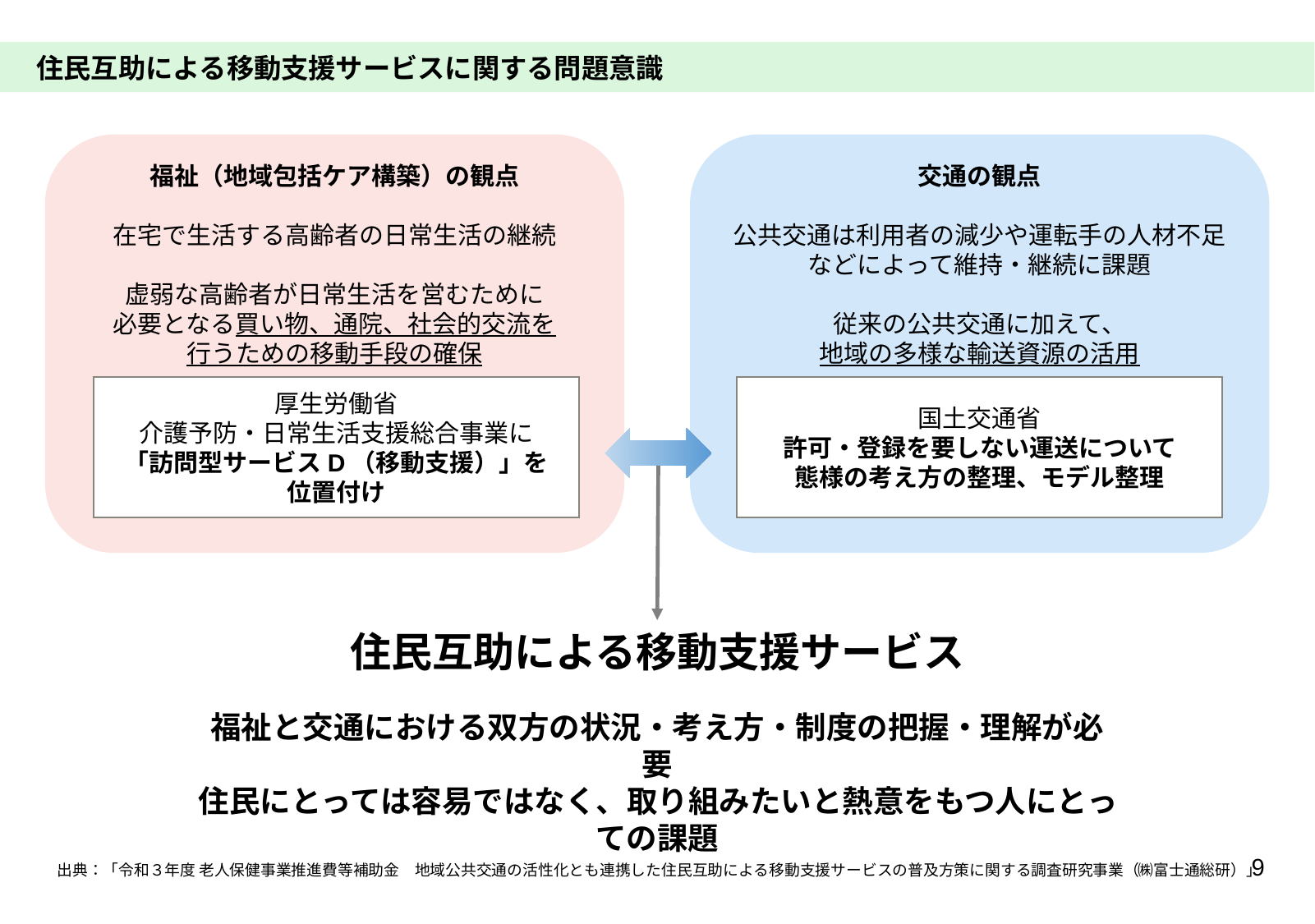

住民互助による移動支援サービスに関する問題意識
福祉（地域包括ケア構築）の観点

在宅で生活する高齢者の日常生活の継続

虚弱な高齢者が日常生活を営むために
必要となる買い物、通院、社会的交流を
行うための移動手段の確保
交通の観点

公共交通は利用者の減少や運転手の人材不足
などによって維持・継続に課題

従来の公共交通に加えて、
地域の多様な輸送資源の活用

厚生労働省
介護予防・日常生活支援総合事業に
「訪問型サービスD（移動支援）」を
位置付け
国土交通省
許可・登録を要しない運送について
態様の考え方の整理、モデル整理

住民互助による移動支援サービス

福祉と交通における双方の状況・考え方・制度の把握・理解が必要
住民にとっては容易ではなく、取り組みたいと熱意をもつ人にとっての課題
9
出典：「令和３年度 老人保健事業推進費等補助金　地域公共交通の活性化とも連携した住民互助による移動支援サービスの普及方策に関する調査研究事業（㈱富士通総研）」